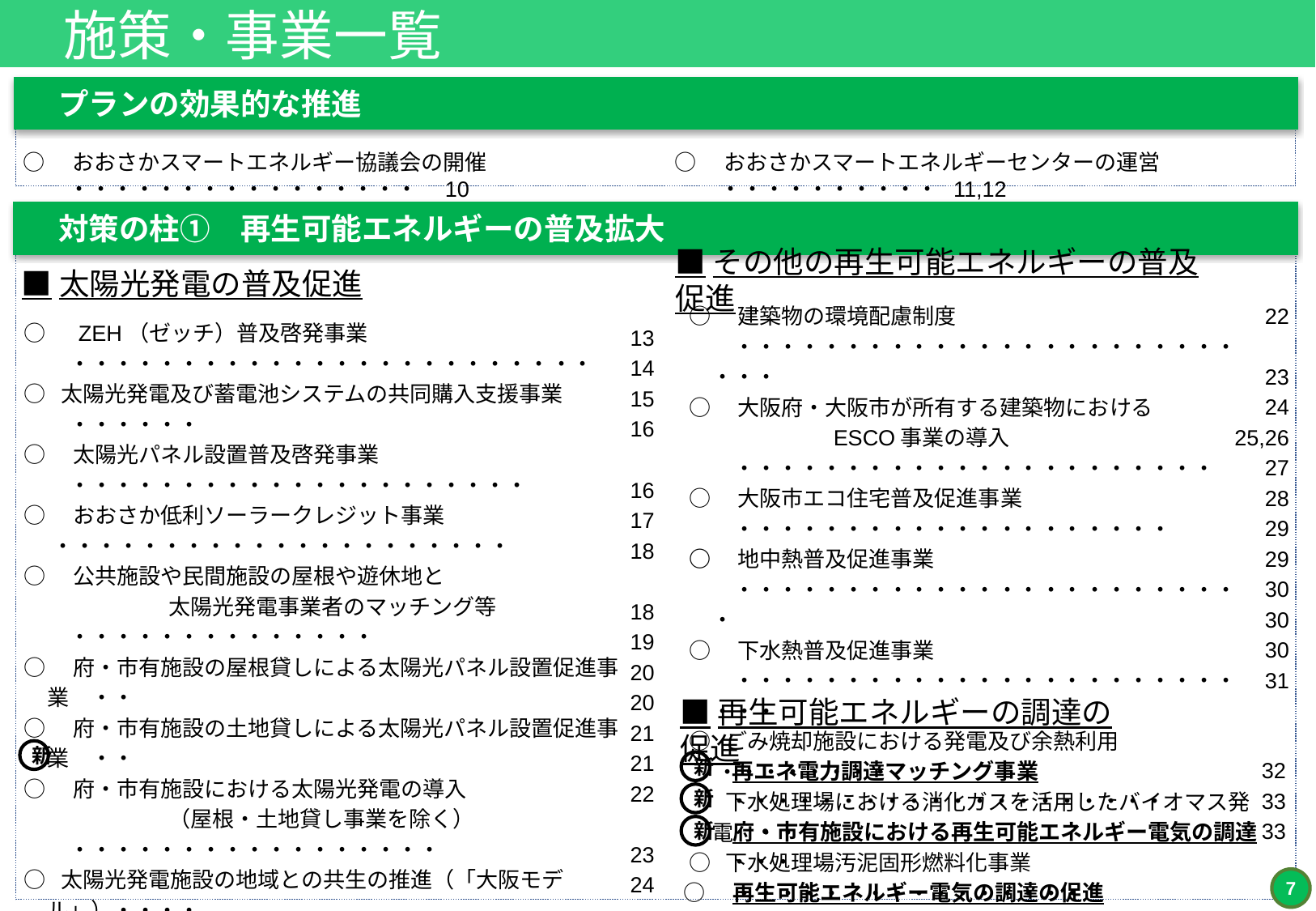

施策・事業一覧
　プランの効果的な推進

○　おおさかスマートエネルギーセンターの運営　　・・・・・・・・・・  11,12
○　おおさかスマートエネルギー協議会の開催　　・・・・・・・・・・・・・・・・　10
　対策の柱①　再生可能エネルギーの普及拡大

■その他の再生可能エネルギーの普及促進
■太陽光発電の普及促進
22

23
24
25,26
27
28
29
29
30
30
30
31
○　建築物の環境配慮制度　・・・・・・・・・・・・・・・・・・・・・・・・・・
○　大阪府・大阪市が所有する建築物における
		ESCO事業の導入　　・・・・・・・・・・・・・・・・・・・・・・
○　大阪市エコ住宅普及促進事業　　・・・・・・・・・・・・・・・・・・・・
○　地中熱普及促進事業　　・・・・・・・・・・・・・・・・・・・・・・・・
○　下水熱普及促進事業　　・・・・・・・・・・・・・・・・・・・・・・・・・・
○  ごみ焼却施設における発電及び余熱利用    ・・・・・・・・
○  下水処理場における消化ガスを活用したバイオマス発電　・・
○  下水処理場汚泥固形燃料化事業　　・・・・・・・・・・・・・・・・
○  上水道施設における小水力発電　　・・・・・・・・・・・・・・・・・・
○  ダムにおける小水力発電の導入  ・・・・・・・・・・・・・・・・・・・・・
○  太陽熱エネルギーの利用促進　　・・・・・・・・・・・・・・・・・・・・・
○  人工光合成を用いた新エネルギー創出の推進　　・・・・・・・・
○　ZEH（ゼッチ）普及啓発事業　　・・・・・・・・・・・・・・・・・・・・・・・・
○  太陽光発電及び蓄電池システムの共同購入支援事業　・・・・・・
○　太陽光パネル設置普及啓発事業　　・・・・・・・・・・・・・・・・・・・・・
○　おおさか低利ソーラークレジット事業　 ・・・・・・・・・・・・・・・・・・・・・
○　公共施設や民間施設の屋根や遊休地と
		太陽光発電事業者のマッチング等　　・・・・・・・・・・・・・・
○　府・市有施設の屋根貸しによる太陽光パネル設置促進事業　・・
○　府・市有施設の土地貸しによる太陽光パネル設置促進事業　・・
○　府・市有施設における太陽光発電の導入
		（屋根・土地貸し事業を除く）　・・・・・・・・・・・・・・・・・
○  太陽光発電施設の地域との共生の推進（「大阪モデル」）・・・・
○　府民参加型太陽光発電促進事業　　・・・・・・・・・・・・・・・・・・・・
○　太陽光発電設備の設置による地域環境活動の推進   ・・・・・・・
○　市設建築物のZEB化に向けた検討　・・・・・・・・・・・・・・・・・・・・・
○　気候危機の認識共有の促進　・・・・・・・・・・・・・・・・・・・・・・・・・・
○　建築物の環境配慮制度　・・・・・・・・・・・・・・・・・・・・・・・・・・・・・・
○　大阪府・大阪市が所有する建築物における		ESCO事業の導入　　・・・・・・・・・・・・・・・・・・・・・・・・・
○　大阪市エコ住宅普及促進事業　　・・・・・・・・・・・・・・・・・・・・・・・
13
14
15
16

16
17
18

18
19
20
20
21
21
22

23
24
■再生可能エネルギーの調達の促進

32
33
33

　 　再エネ電力調達マッチング事業　　・・・・・・・・・・・・・・・・・・・・
○　府・市有施設における再生可能エネルギー電気の調達　・・・
○　再生可能エネルギー電気の調達の促進　・・・・・・・・・・・・・・
新
新
新
新
7